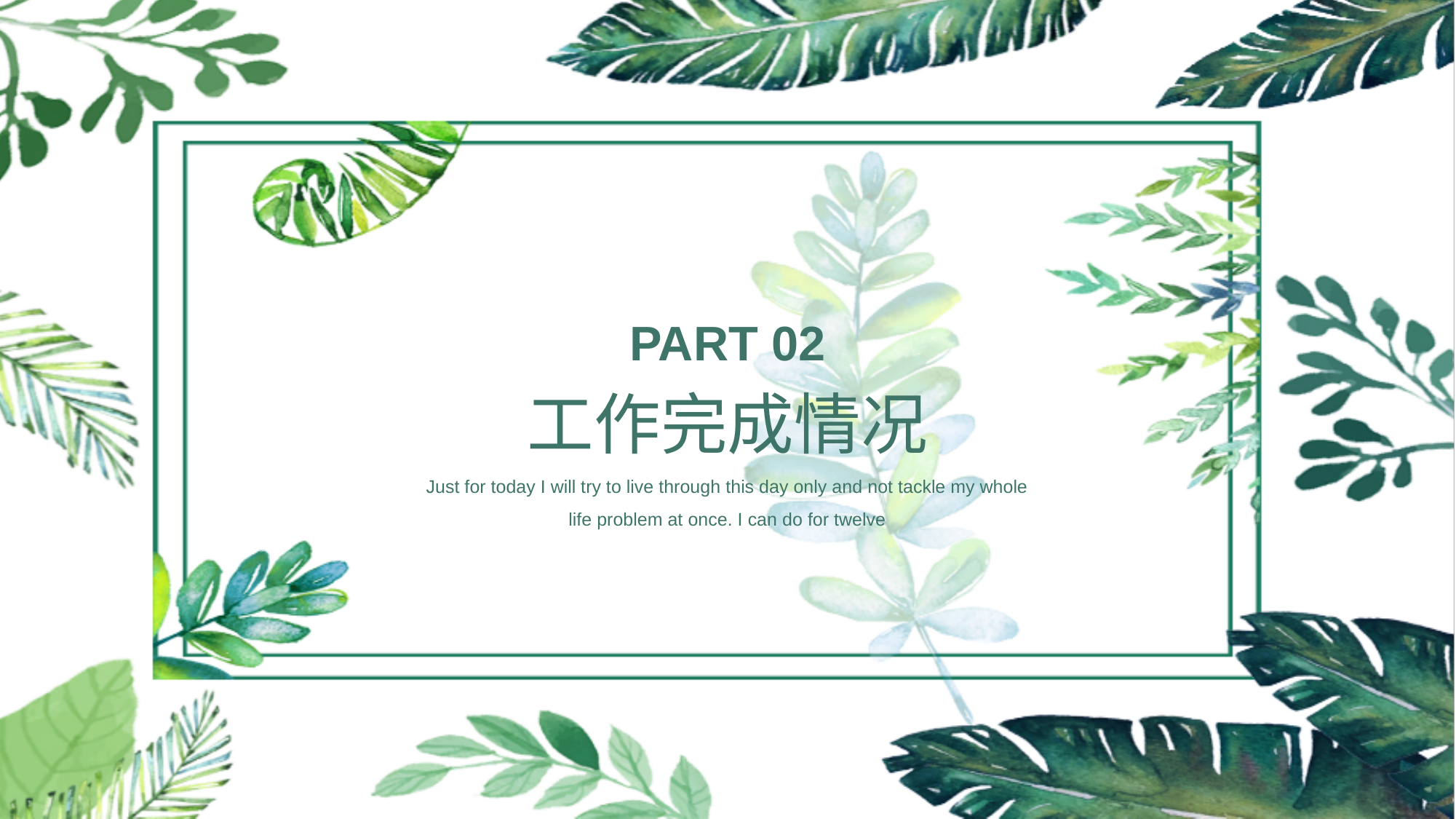

PART 02
工作完成情况
Just for today I will try to live through this day only and not tackle my whole life problem at once. I can do for twelve